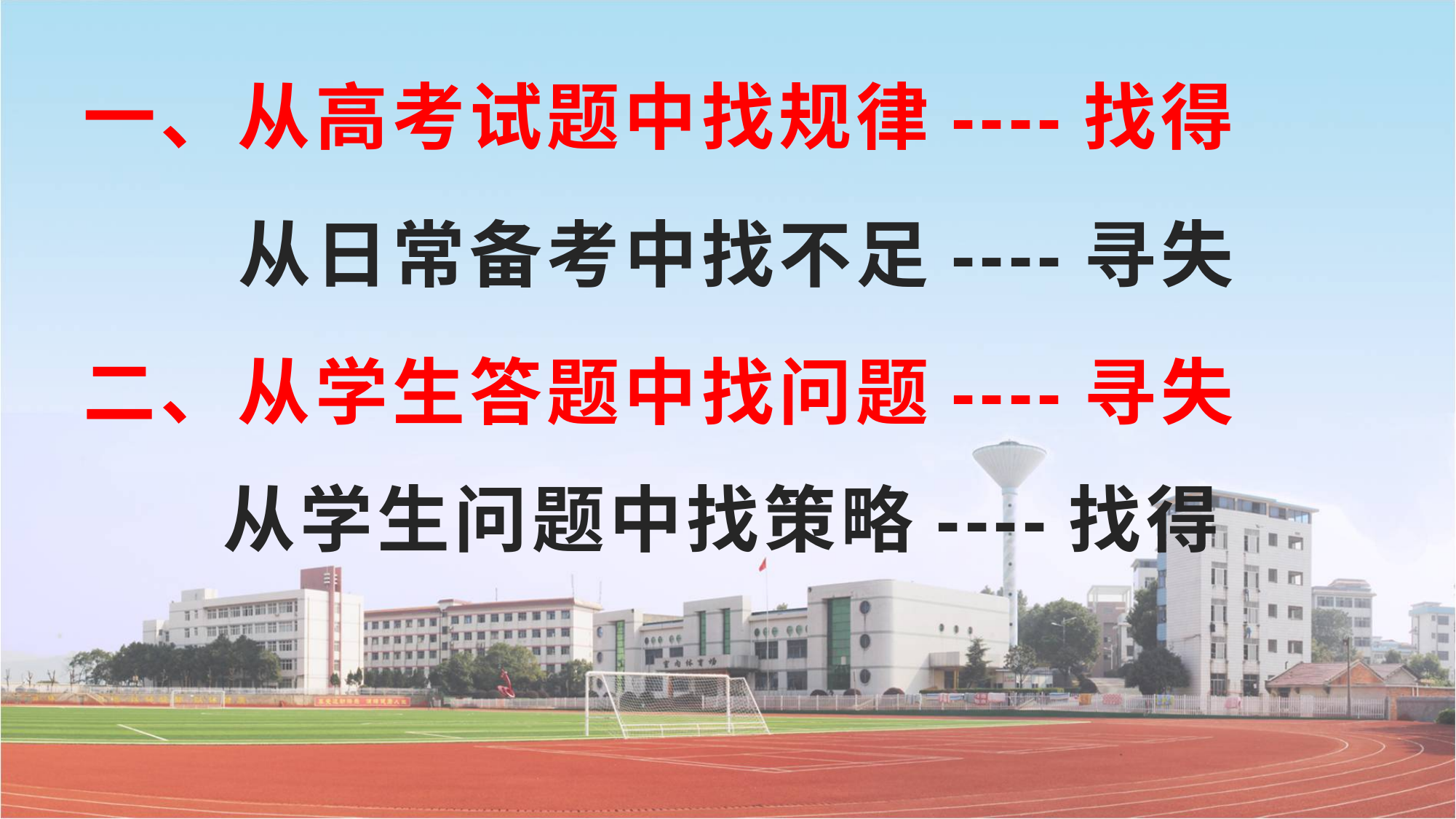

# 一、从高考试题中找规律----找得
  从日常备考中找不足----寻失
二、从学生答题中找问题----寻失
     从学生问题中找策略----找得